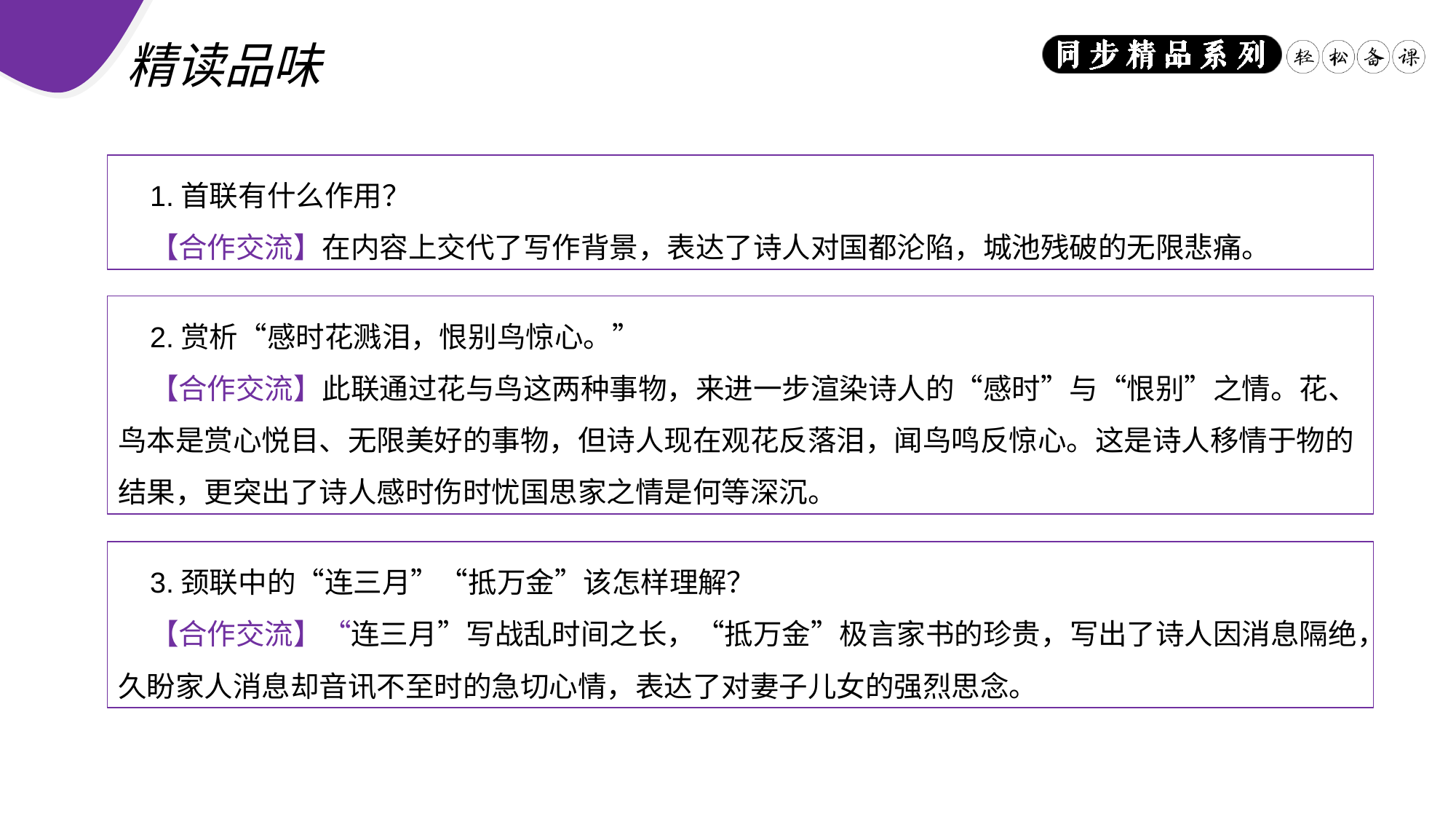

精读品味
1.首联有什么作用？
【合作交流】在内容上交代了写作背景，表达了诗人对国都沦陷，城池残破的无限悲痛。
2.赏析“感时花溅泪，恨别鸟惊心。”
【合作交流】此联通过花与鸟这两种事物，来进一步渲染诗人的“感时”与“恨别”之情。花、鸟本是赏心悦目、无限美好的事物，但诗人现在观花反落泪，闻鸟鸣反惊心。这是诗人移情于物的结果，更突出了诗人感时伤时忧国思家之情是何等深沉。
3.颈联中的“连三月”“抵万金”该怎样理解？
【合作交流】“连三月”写战乱时间之长，“抵万金”极言家书的珍贵，写出了诗人因消息隔绝，久盼家人消息却音讯不至时的急切心情，表达了对妻子儿女的强烈思念。